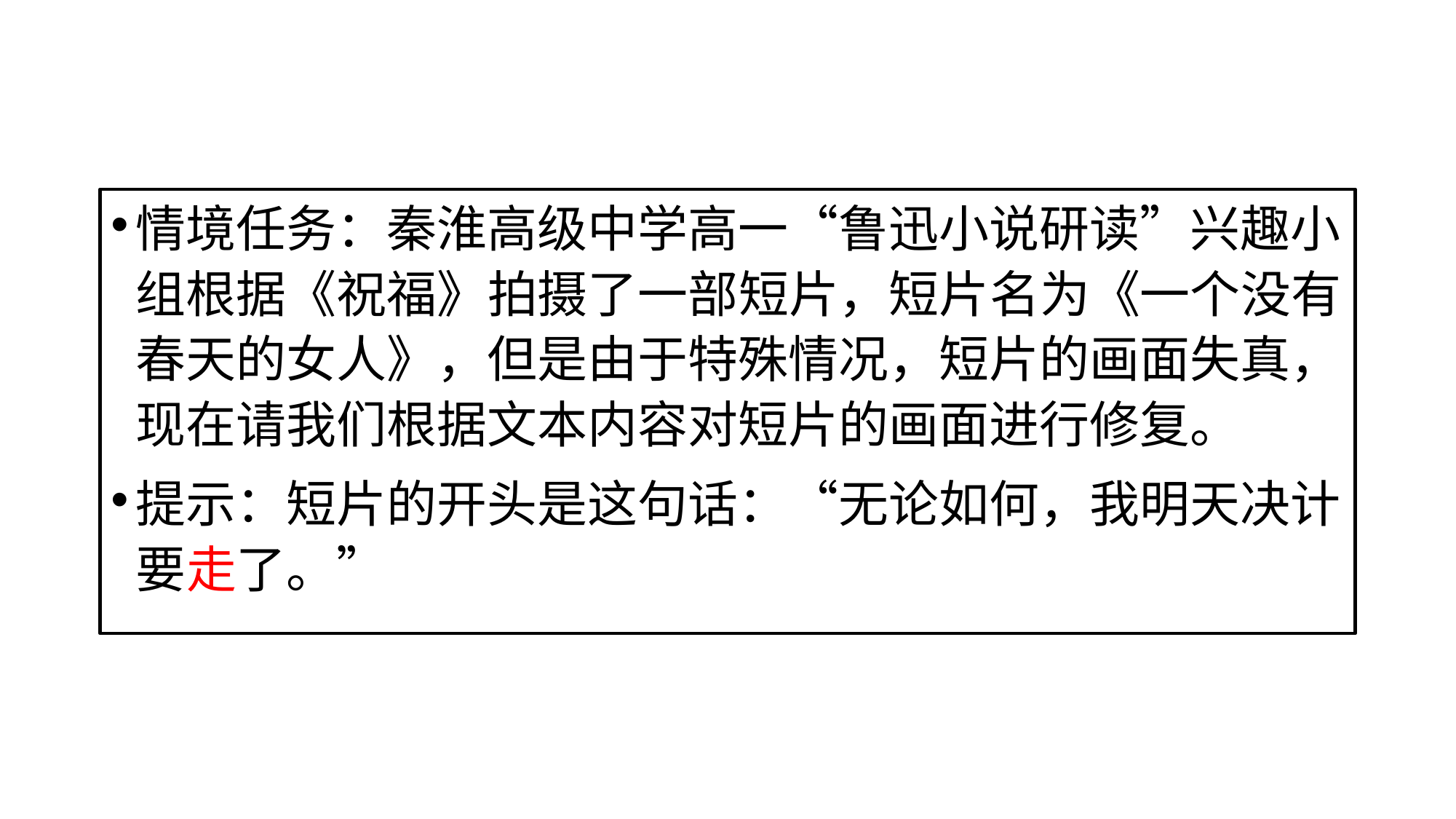

情境任务：秦淮高级中学高一“鲁迅小说研读”兴趣小组根据《祝福》拍摄了一部短片，短片名为《一个没有春天的女人》，但是由于特殊情况，短片的画面失真，现在请我们根据文本内容对短片的画面进行修复。
提示：短片的开头是这句话：“无论如何，我明天决计要走了。”